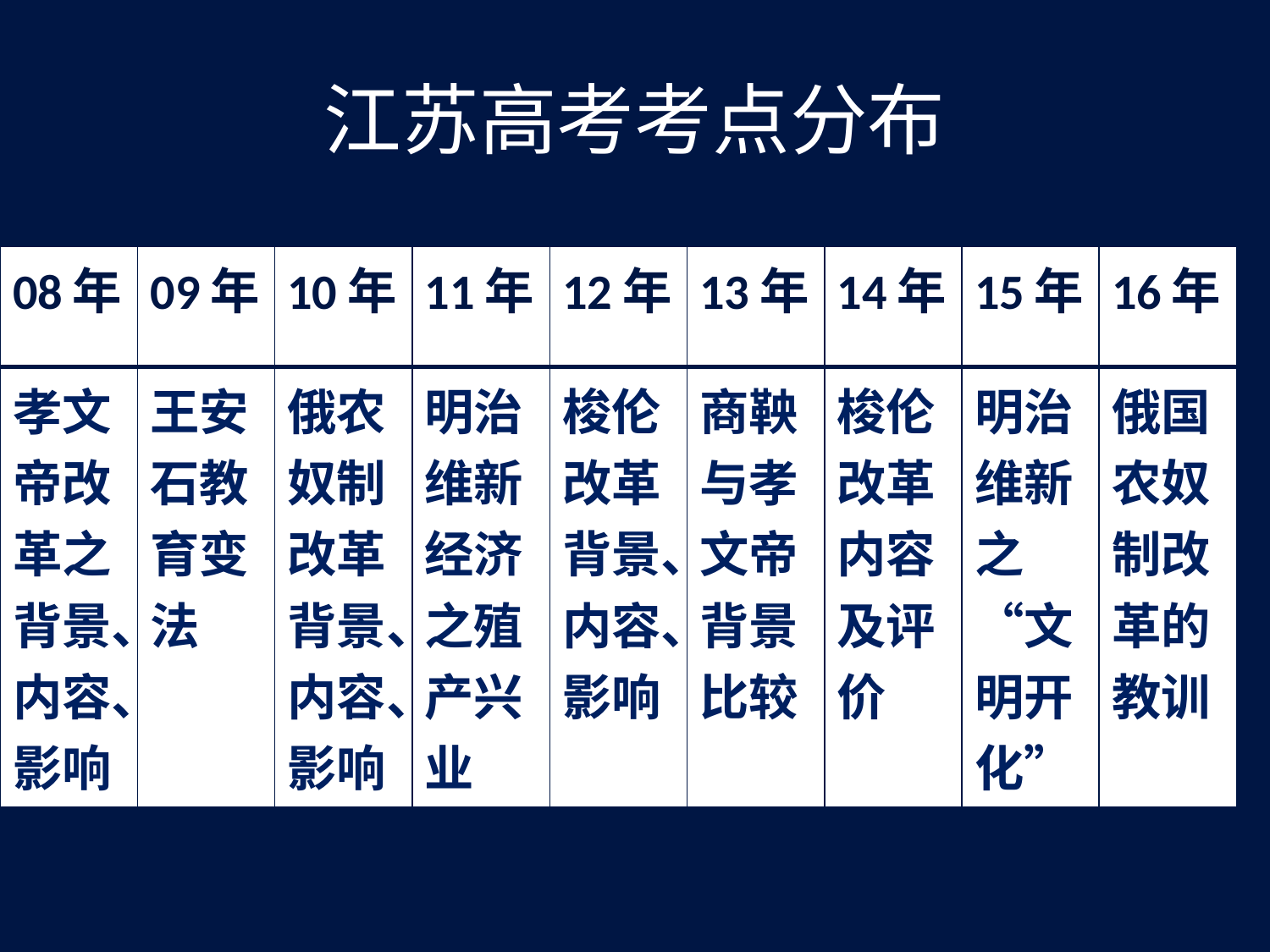

# 江苏高考考点分布

| 08年 | 09年 | 10年 | 11年 | 12年 | 13年 | 14年 | 15年 | 16年 |
| --- | --- | --- | --- | --- | --- | --- | --- | --- |
| 孝文帝改革之背景、内容、影响 | 王安石教育变法 | 俄农奴制改革背景、内容、影响 | 明治维新经济之殖产兴业 | 梭伦改革背景、内容、影响 | 商鞅与孝文帝背景比较 | 梭伦改革内容及评价 | 明治维新之“文明开化” | 俄国农奴制改革的教训 |